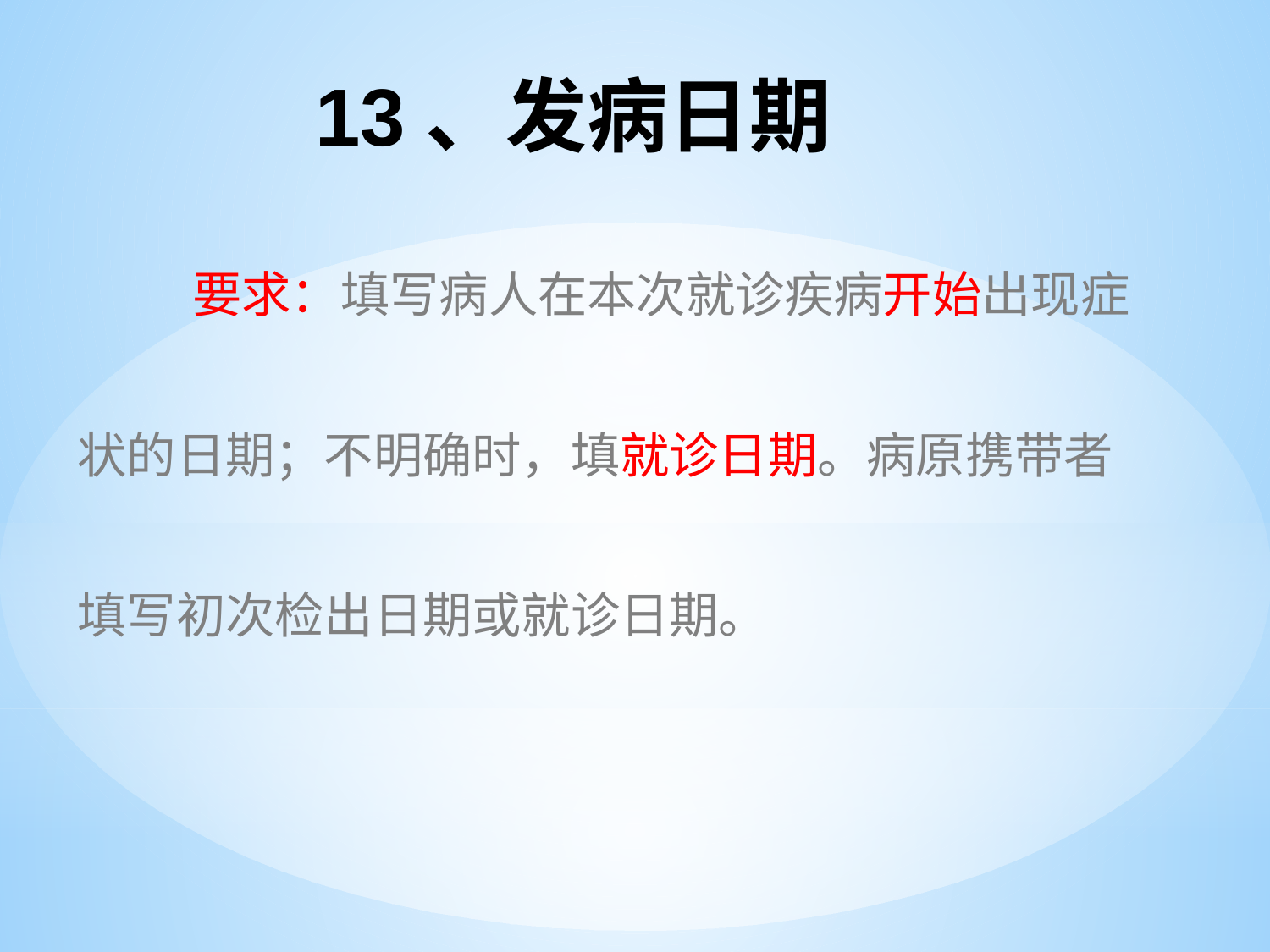

13、发病日期
           要求：填写病人在本次就诊疾病开始出现症

状的日期；不明确时，填就诊日期。病原携带者

填写初次检出日期或就诊日期。